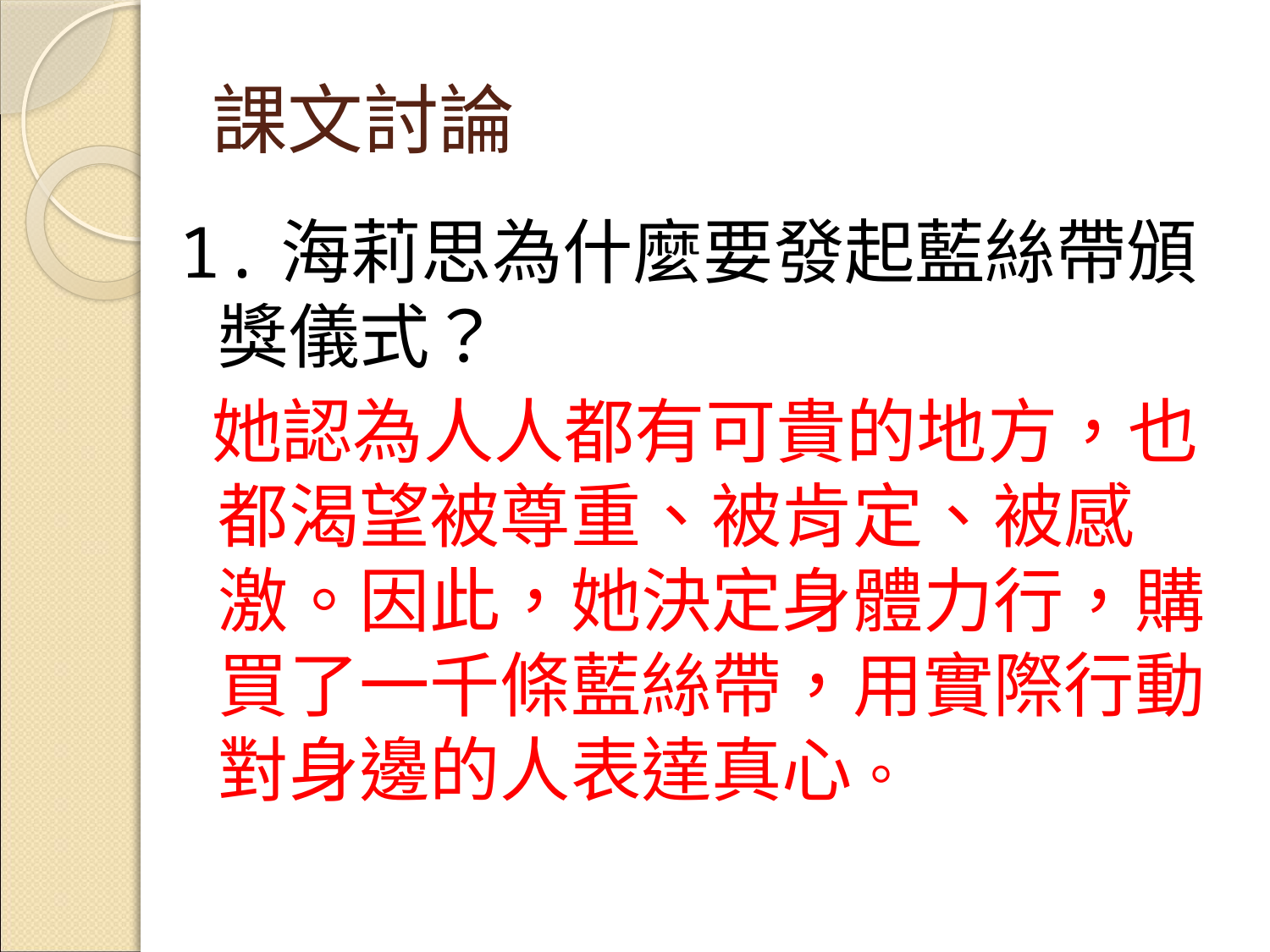

# 課文討論
1.海莉思為什麼要發起藍絲帶頒獎儀式？
 她認為人人都有可貴的地方，也都渴望被尊重、被肯定、被感激。因此，她決定身體力行，購買了一千條藍絲帶，用實際行動對身邊的人表達真心。